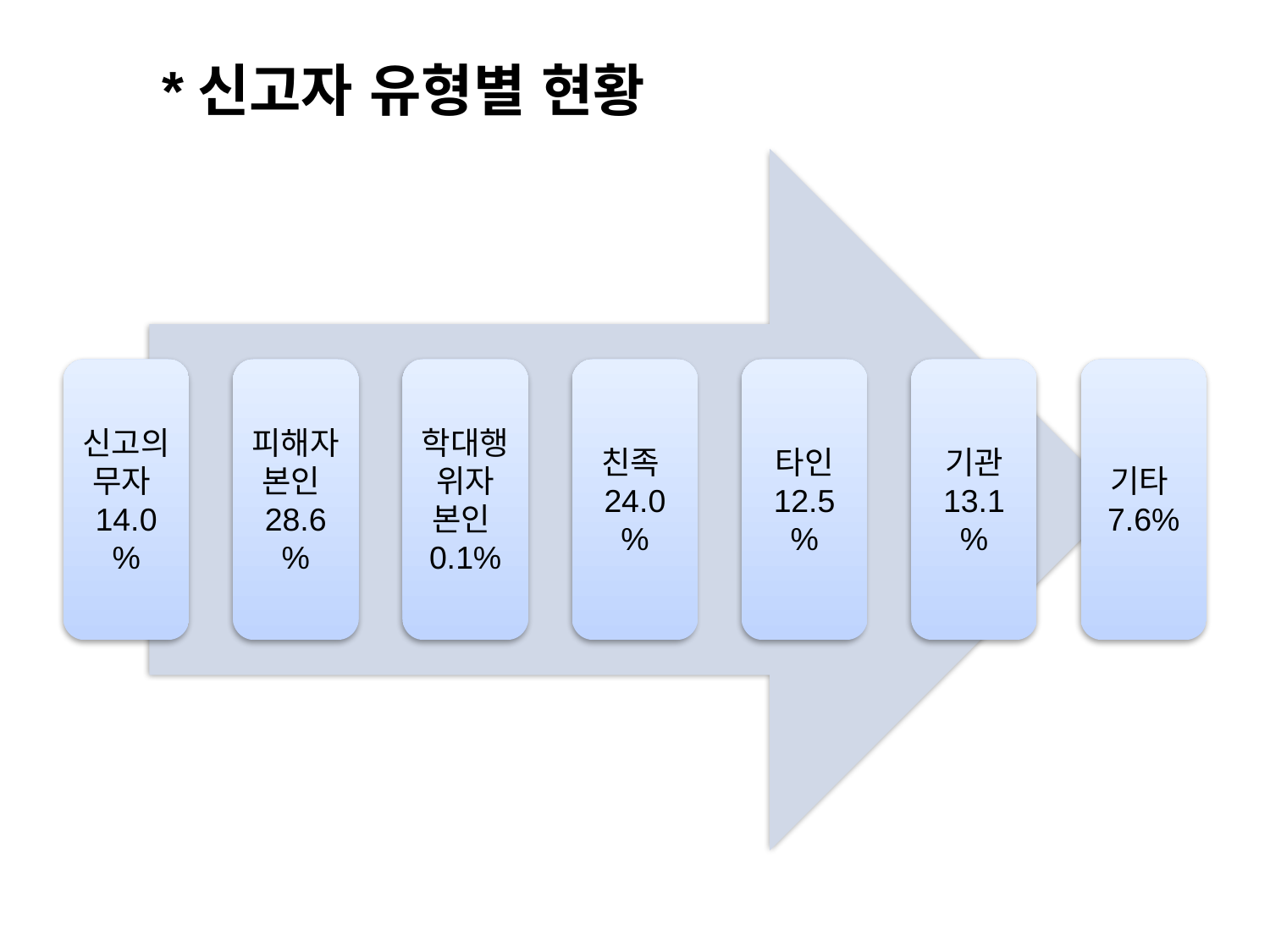

# *신고자 유형별 현황
신고의무자  14.0%
피해자 본인  28.6%
학대행위자 본인  0.1%
친족  24.0%
타인 12.5%
기관 13.1%
기타  7.6%